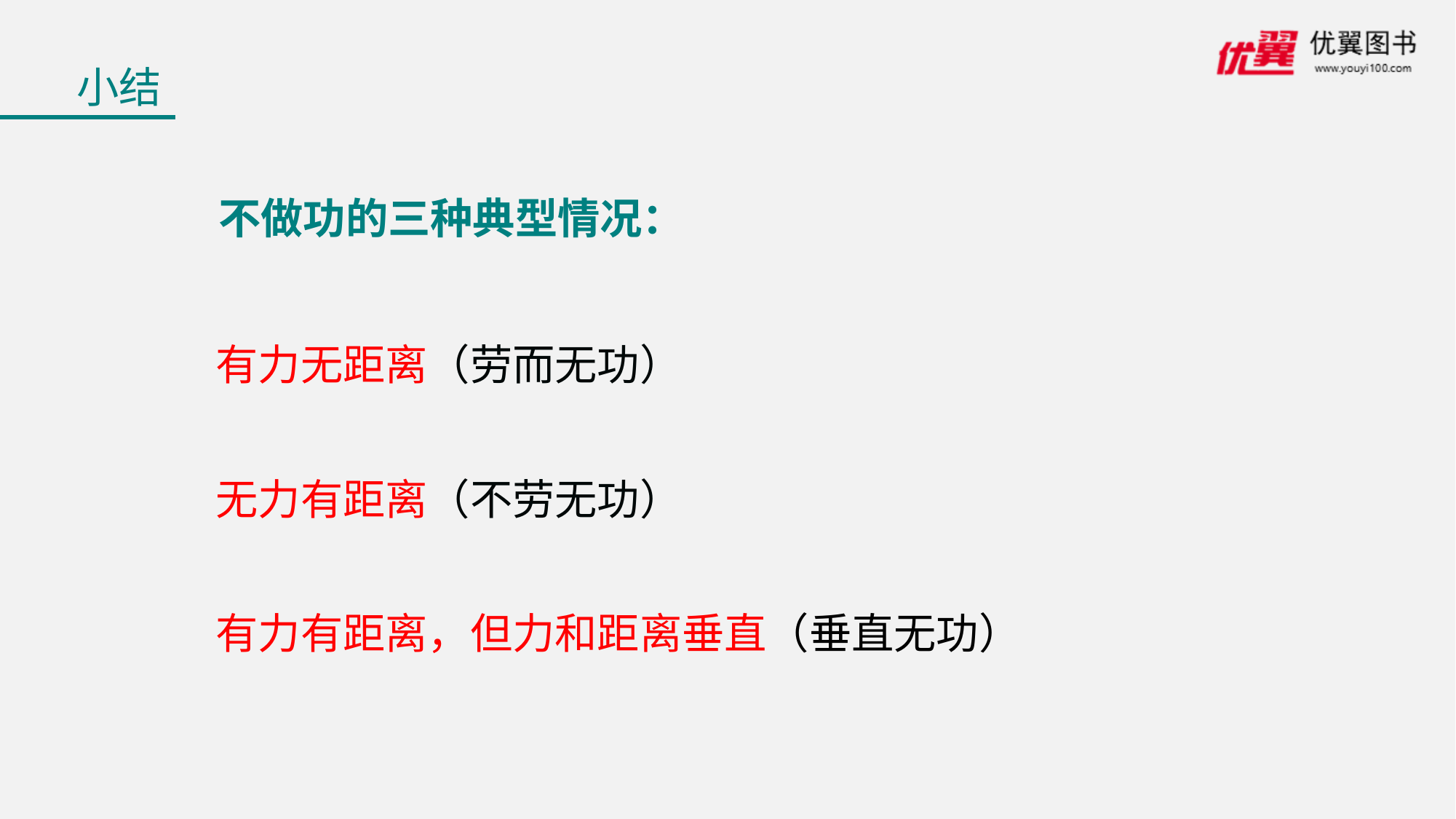

小结
不做功的三种典型情况：
有力无距离（劳而无功）
无力有距离（不劳无功）
有力有距离，但力和距离垂直（垂直无功）